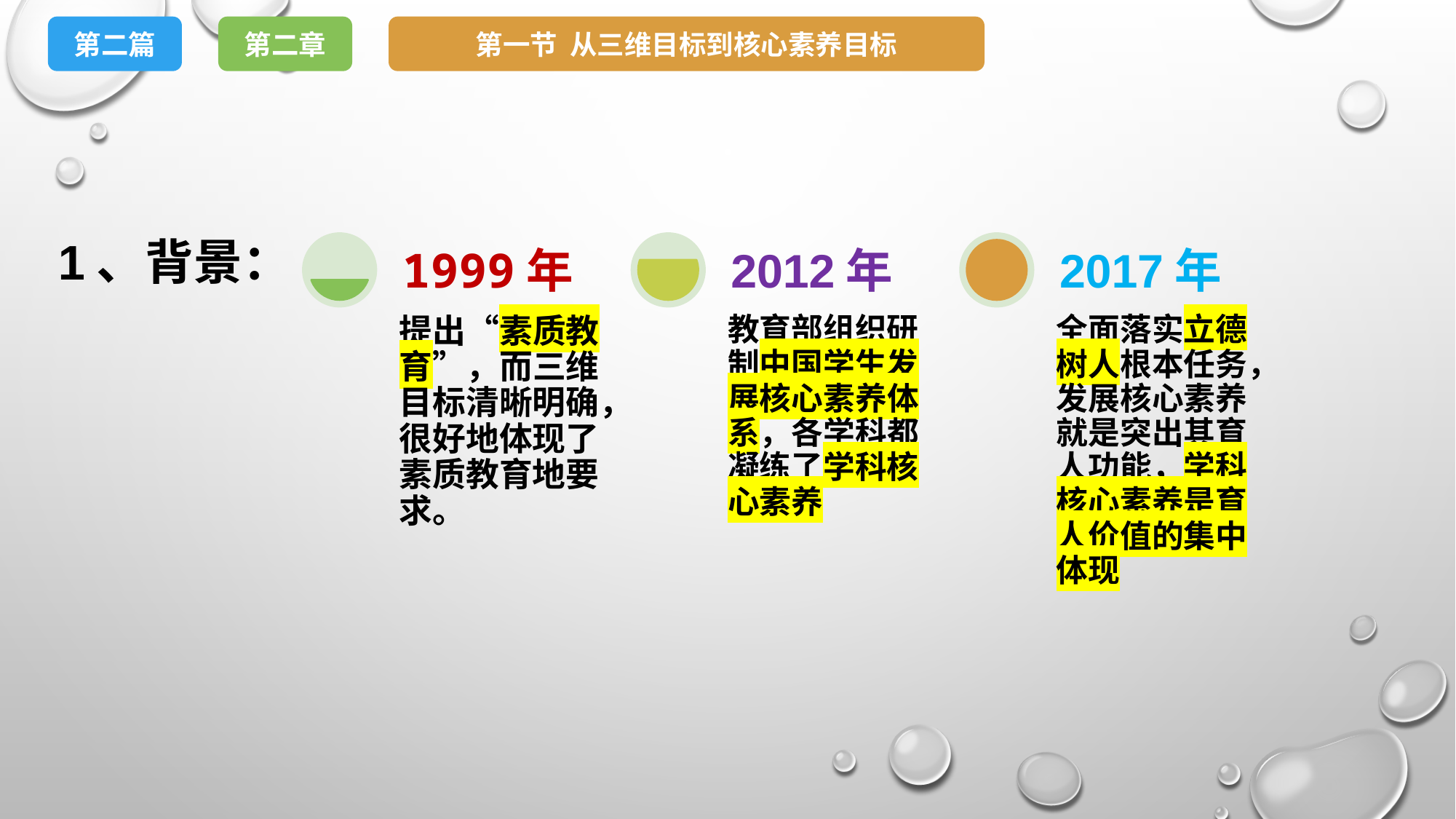

第二篇
第二章
第一节  从三维目标到核心素养目标
1、背景：
提出“素质教育”，而三维目标清晰明确，很好地体现了素质教育地要求。
1999年
教育部组织研制中国学生发展核心素养体系，各学科都凝练了学科核心素养
2012年
全面落实立德树人根本任务，发展核心素养就是突出其育人功能，学科核心素养是育人价值的集中体现
2017年